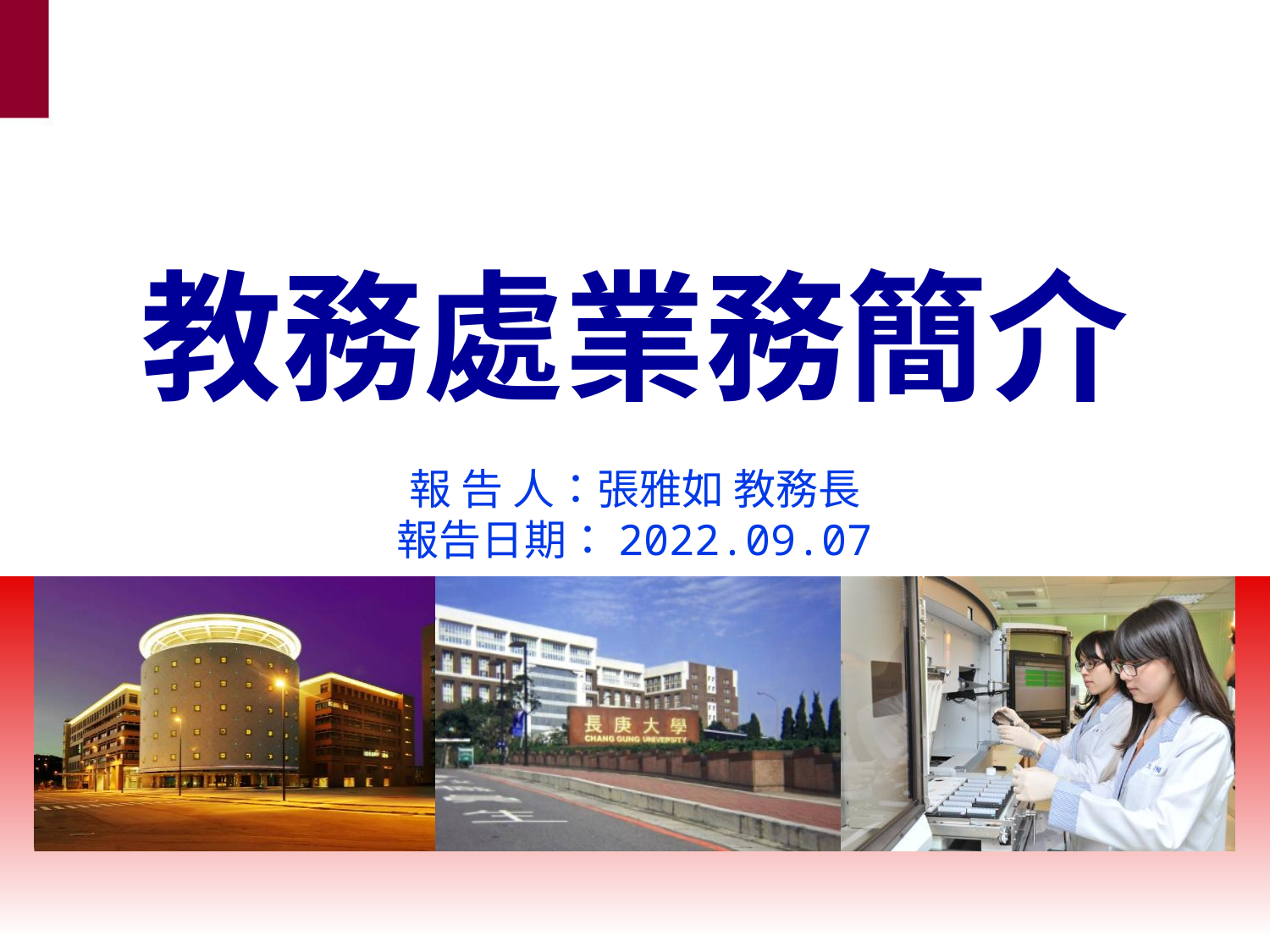

# 教務處業務簡介
報 告 人：張雅如 教務長
報告日期：2022.09.07